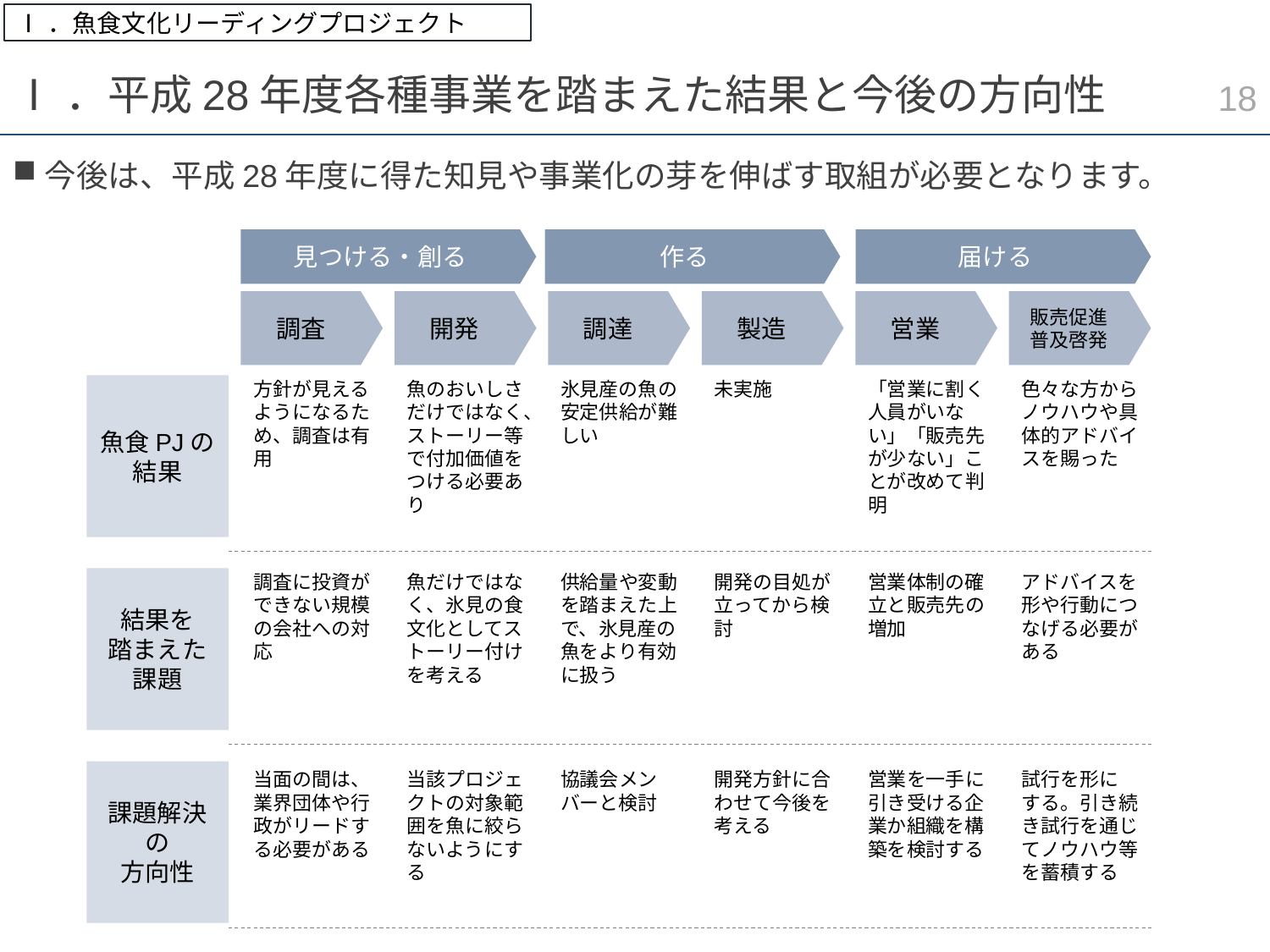

Ⅰ．魚食文化リーディングプロジェクト
18
# Ⅰ．平成28年度各種事業を踏まえた結果と今後の方向性
今後は、平成28年度に得た知見や事業化の芽を伸ばす取組が必要となります。
見つける・創る
作る
届ける
調査
開発
調達
製造
営業
販売促進
普及啓発
色々な方からノウハウや具体的アドバイスを賜った
未実施
「営業に割く人員がいない」「販売先が少ない」ことが改めて判明
方針が見えるようになるため、調査は有用
魚のおいしさだけではなく、ストーリー等で付加価値をつける必要あり
氷見産の魚の安定供給が難しい
魚食PJの
結果
アドバイスを形や行動につなげる必要がある
開発の目処が立ってから検討
営業体制の確立と販売先の増加
調査に投資ができない規模の会社への対応
魚だけではなく、氷見の食文化としてストーリー付けを考える
供給量や変動を踏まえた上で、氷見産の魚をより有効に扱う
結果を
踏まえた
課題
試行を形にする。引き続き試行を通じてノウハウ等を蓄積する
開発方針に合わせて今後を考える
営業を一手に引き受ける企業か組織を構築を検討する
当面の間は、業界団体や行政がリードする必要がある
当該プロジェクトの対象範囲を魚に絞らないようにする
協議会メンバーと検討
課題解決の
方向性